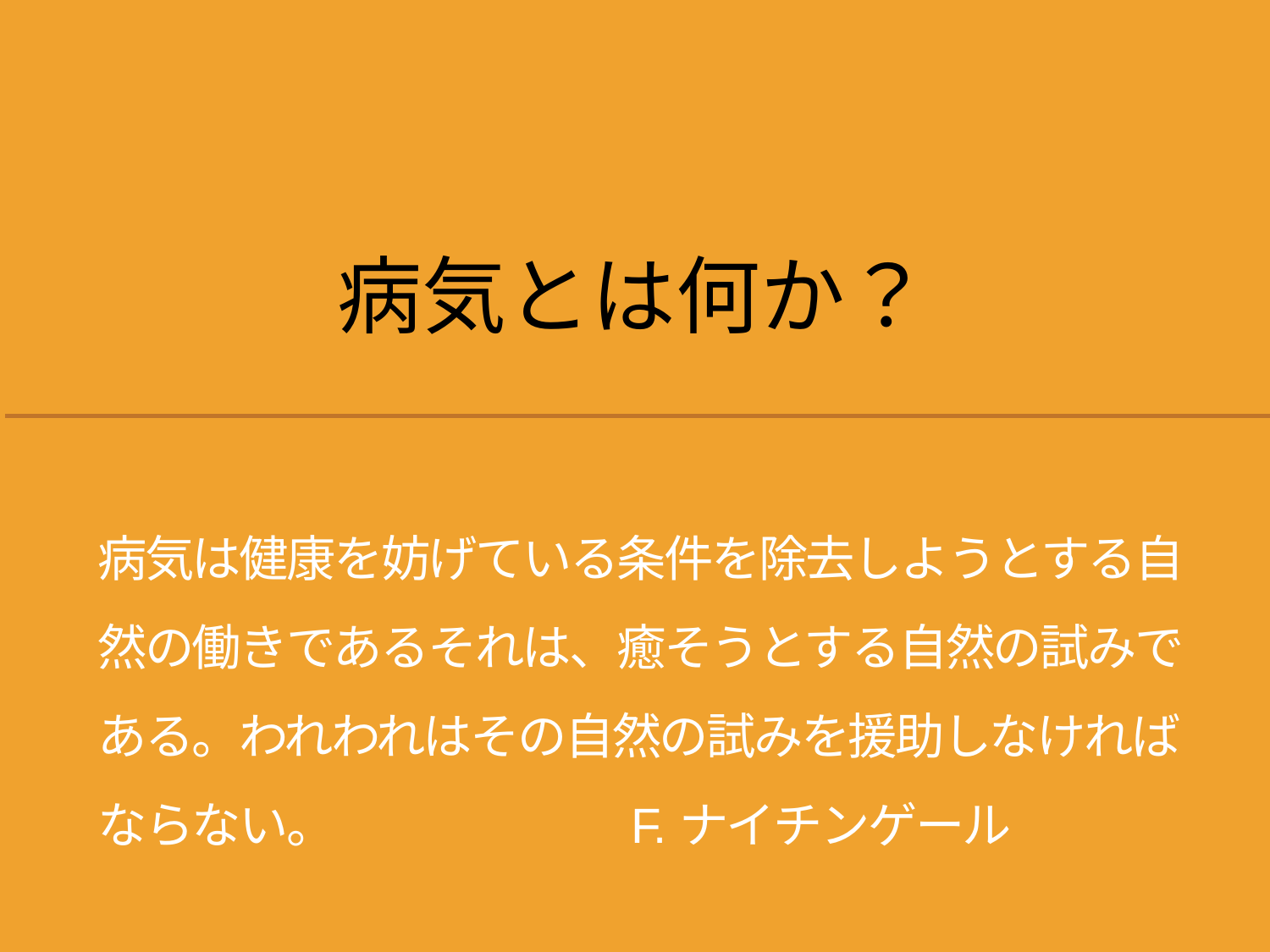

病気とは何か？
# 病気は健康を妨げている条件を除去しようとする自然の働きであるそれは、癒そうとする自然の試みである。われわれはその自然の試みを援助しなければならない。　　　　　　F.ナイチンゲール